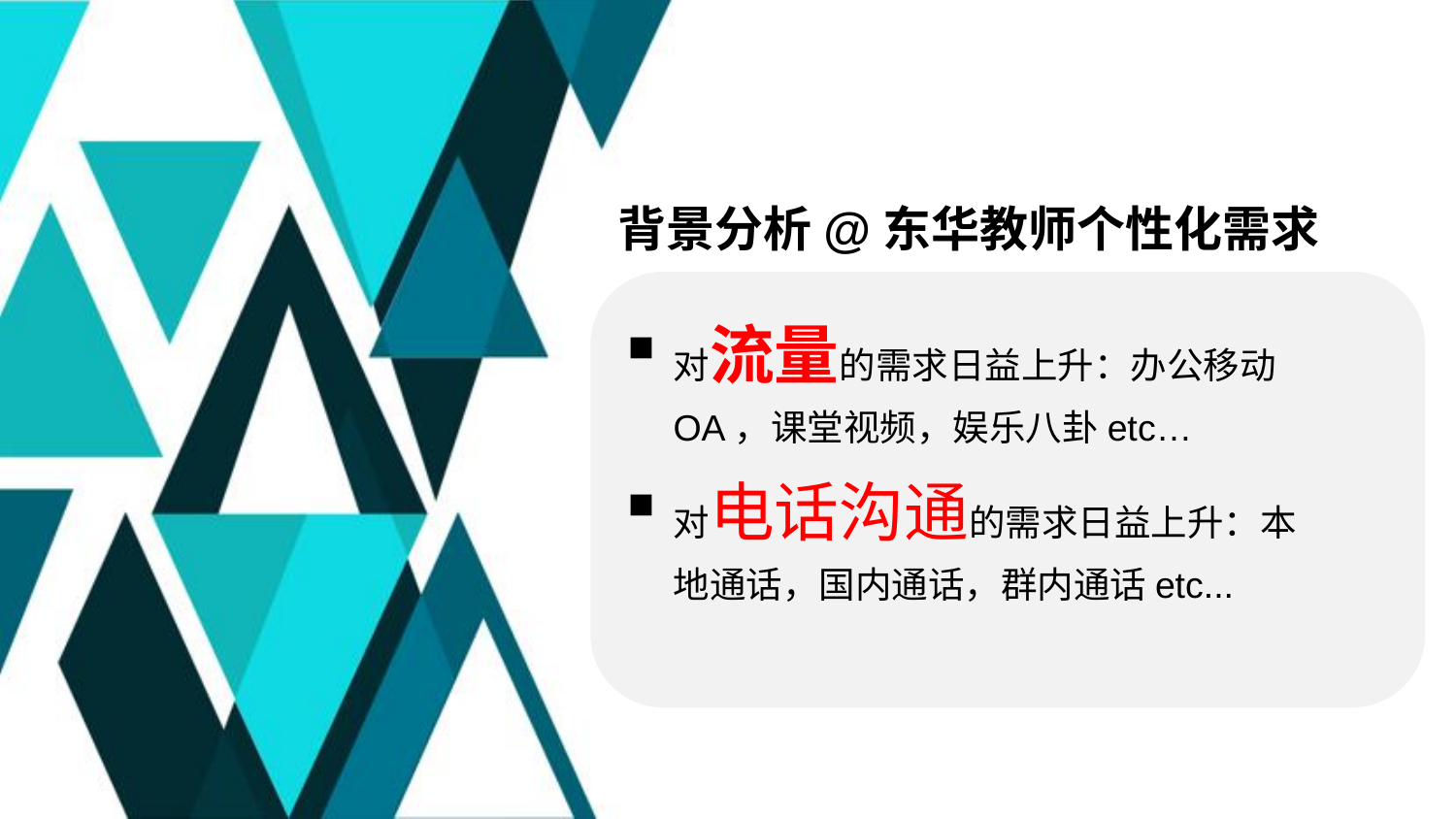

背景分析@东华教师个性化需求

对流量的需求日益上升：办公移动OA，课堂视频，娱乐八卦etc…
对电话沟通的需求日益上升：本地通话，国内通话，群内通话etc...